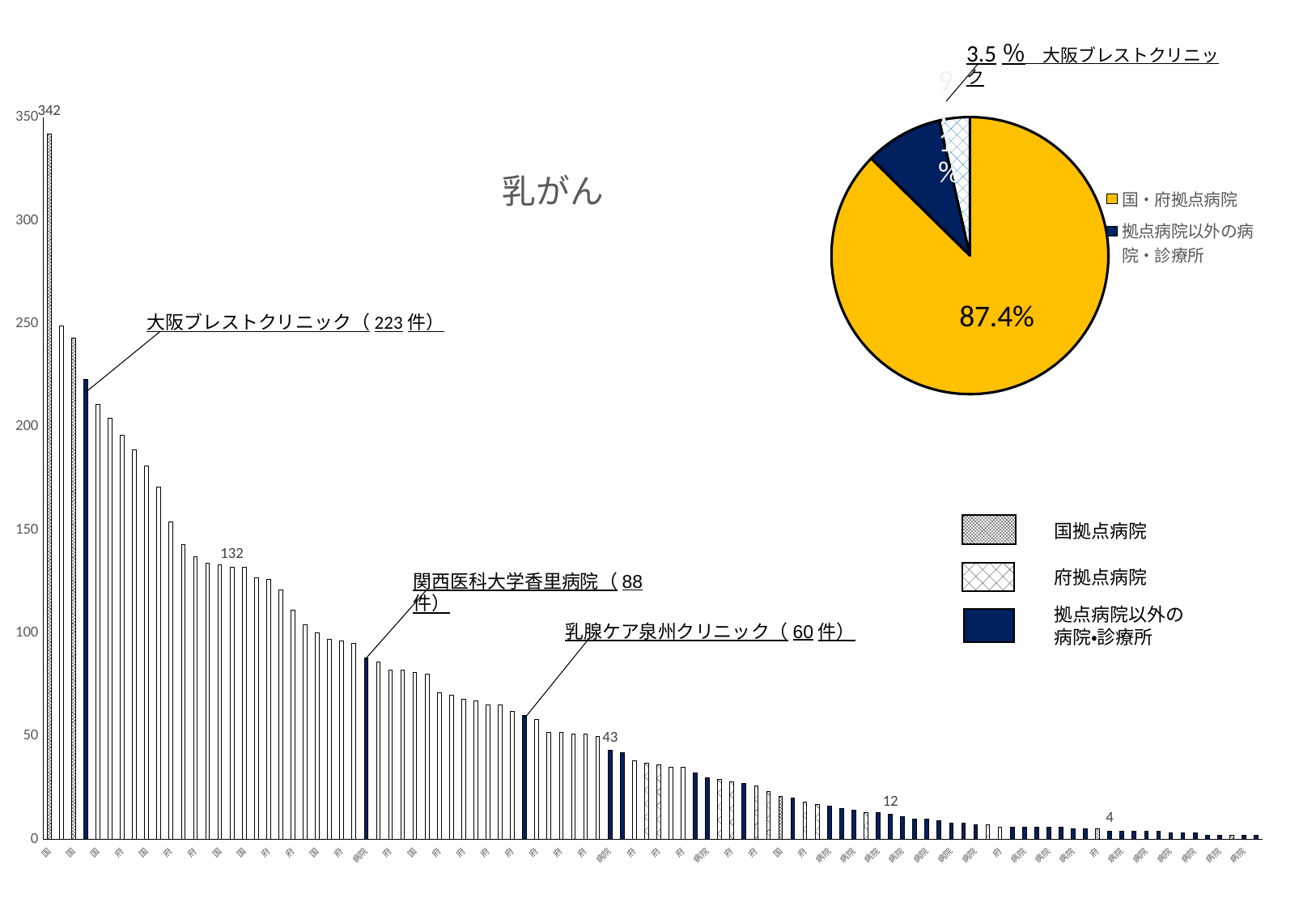

### Chart: 乳がん

| Category |  |
|---|---|
| 国 | 342.0 |
| 国 | 249.0 |
| 国 | 243.0 |
| 診療所 | 223.0 |
| 国 | 211.0 |
| 国 | 204.0 |
| 府 | 196.0 |
| 国 | 189.0 |
| 国 | 181.0 |
| 府 | 171.0 |
| 府 | 154.0 |
| 国 | 143.0 |
| 府 | 137.0 |
| 府 | 134.0 |
| 国 | 133.0 |
| 国 | 132.0 |
| 国 | 132.0 |
| 国 | 127.0 |
| 府 | 126.0 |
| 国 | 121.0 |
| 府 | 111.0 |
| 府 | 104.0 |
| 国 | 100.0 |
| 府 | 97.0 |
| 府 | 96.0 |
| 府 | 95.0 |
| 病院 | 88.0 |
| 国 | 86.0 |
| 府 | 82.0 |
| 府 | 82.0 |
| 国 | 81.0 |
| 府 | 80.0 |
| 府 | 71.0 |
| 府 | 70.0 |
| 府 | 68.0 |
| 府 | 67.0 |
| 府 | 65.0 |
| 府 | 65.0 |
| 府 | 62.0 |
| 診療所 | 60.0 |
| 府 | 58.0 |
| 府 | 52.0 |
| 府 | 52.0 |
| 府 | 51.0 |
| 府 | 51.0 |
| 府 | 50.0 |
| 病院 | 43.0 |
| 病院 | 42.0 |
| 府 | 38.0 |
| 府 | 37.0 |
| 府 | 36.0 |
| 府 | 35.0 |
| 府 | 35.0 |
| 病院 | 32.0 |
| 病院 | 30.0 |
| 府 | 29.0 |
| 府 | 28.0 |
| 病院 | 27.0 |
| 府 | 26.0 |
| 府 | 23.0 |
| 国 | 21.0 |
| 病院 | 20.0 |
| 府 | 18.0 |
| 府 | 17.0 |
| 病院 | 16.0 |
| 病院 | 15.0 |
| 病院 | 14.0 |
| 府 | 13.0 |
| 病院 | 13.0 |
| 病院 | 12.0 |
| 病院 | 11.0 |
| 病院 | 10.0 |
| 病院 | 10.0 |
| 病院 | 9.0 |
| 病院 | 8.0 |
| 病院 | 8.0 |
| 病院 | 7.0 |
| 府 | 7.0 |
| 府 | 6.0 |
| 病院 | 6.0 |
| 病院 | 6.0 |
| 病院 | 6.0 |
| 病院 | 6.0 |
| 病院 | 6.0 |
| 病院 | 5.0 |
| 病院 | 5.0 |
| 府 | 5.0 |
| 病院 | 4.0 |
| 病院 | 4.0 |
| 病院 | 4.0 |
| 病院 | 4.0 |
| 病院 | 4.0 |
| 病院 | 3.0 |
| 診療所 | 3.0 |
| 病院 | 3.0 |
| 病院 | 2.0 |
| 病院 | 2.0 |
| 病院 | 2.0 |
| 病院 | 2.0 |
| 病院 | 2.0 |
3.5％　大阪ブレストクリニック

### Chart

| Category |  |
|---|---|
| 国・府拠点病院 | 5497.0 |
| 拠点病院以外の病院・診療所 | 572.0 |
| 大阪ブレストクリニック | 223.0 |
大阪ブレストクリニック（223件）
国拠点病院

府拠点病院

関西医科大学香里病院（88件）
拠点病院以外の
病院・診療所

乳腺ケア泉州クリニック（60件）